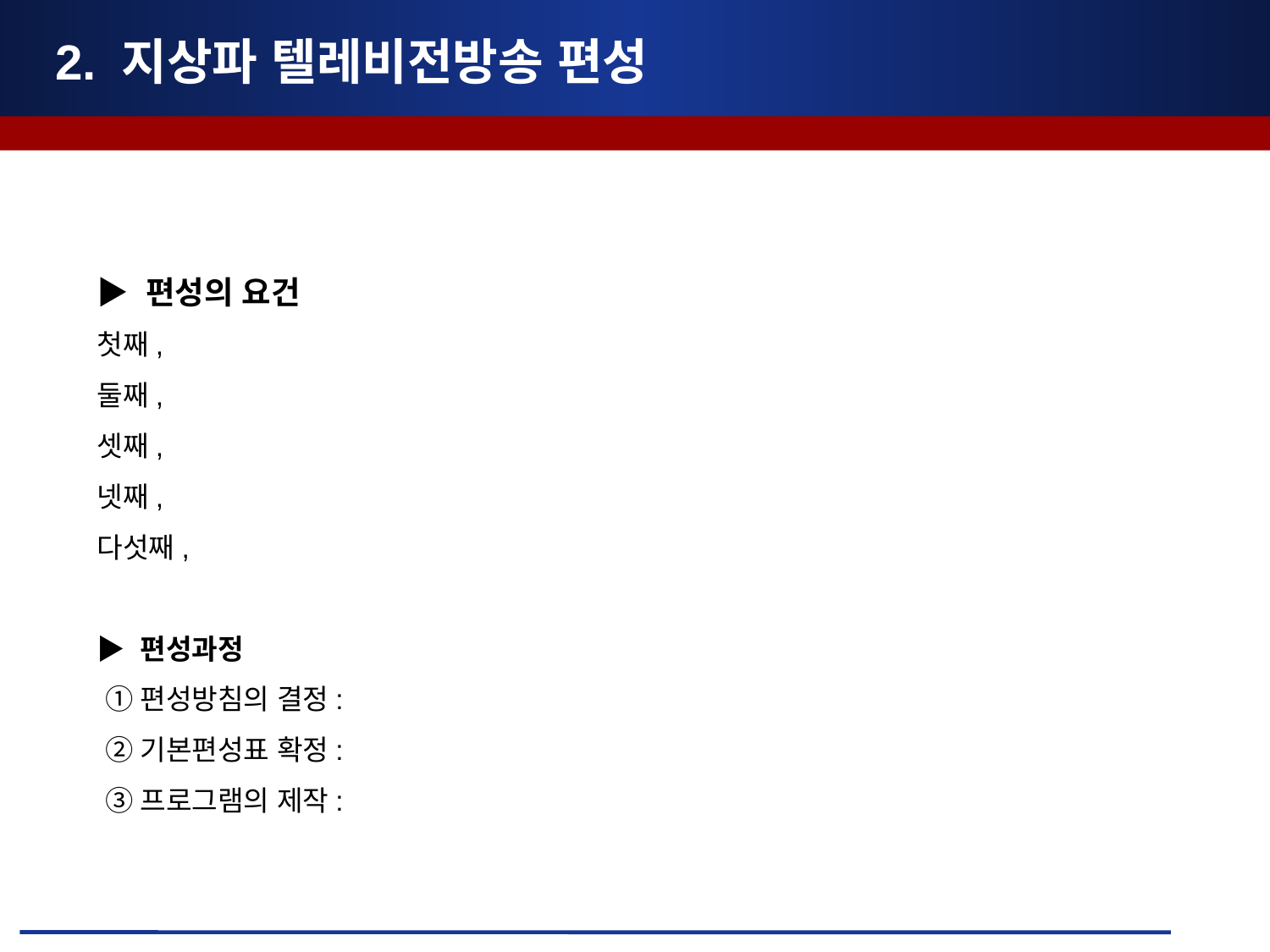

# 2. 지상파 텔레비전방송 편성

▶ 편성의 요건
첫째,
둘째,
셋째,
넷째,
다섯째,

▶ 편성과정
 ①편성방침의 결정:
 ②기본편성표 확정:
 ③프로그램의 제작: